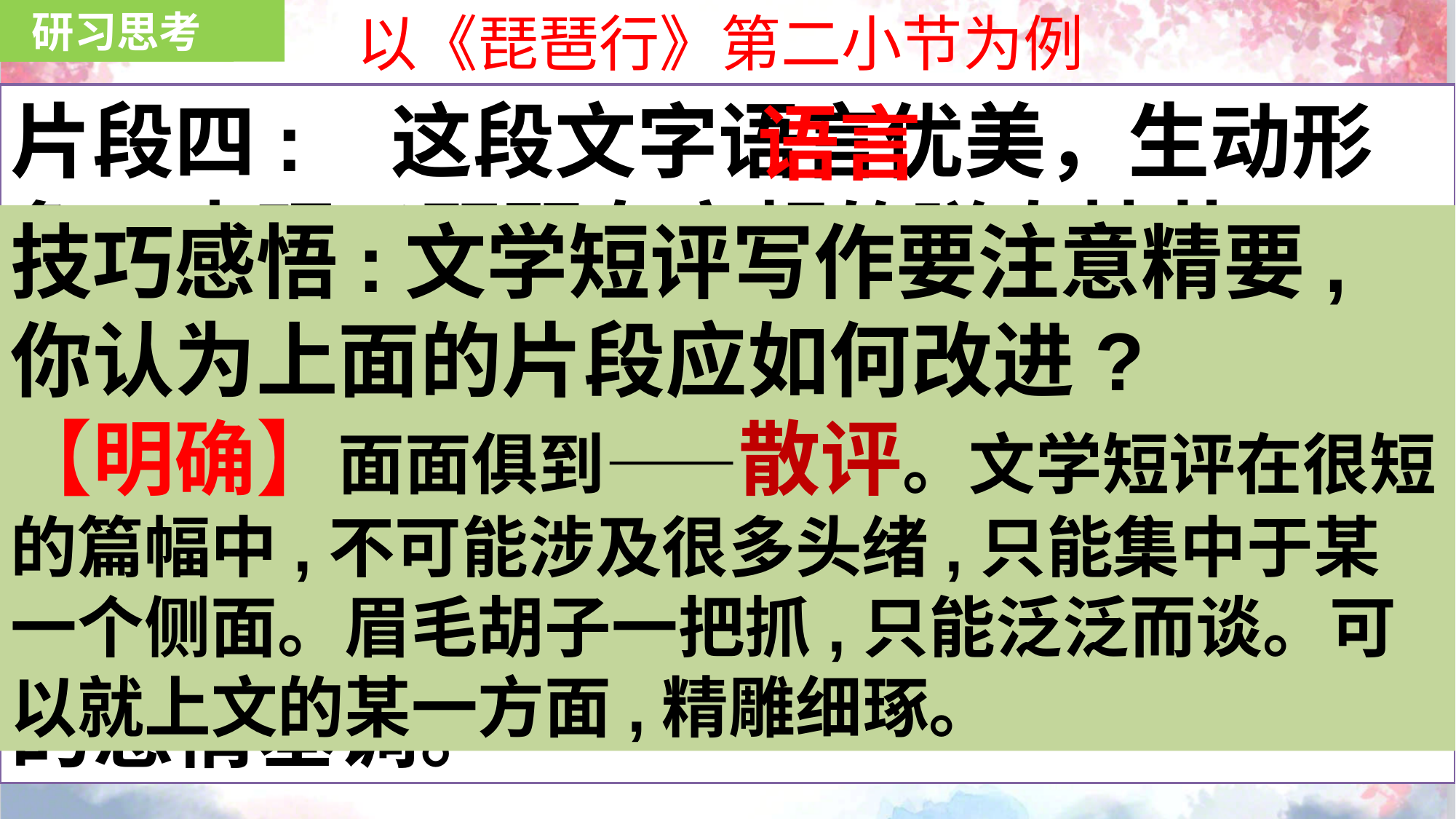

范例研习
研习思考
 以《琵琶行》第二小节为例
片段四:   这段文字语言优美，生动形象，表现了琵琶女高超的弹奏技艺……这段文字还运用了融情于景的表现手法，结尾用“江”“月”意象，渲染了当时感伤的氛围，且结构上呼应了开篇“浔阳江头夜送客，枫叶荻花秋瑟瑟”奠定的感情基调。
语言
技巧感悟:文学短评写作要注意精要,你认为上面的片段应如何改进?
【明确】面面俱到——散评。文学短评在很短的篇幅中,不可能涉及很多头绪,只能集中于某一个侧面。眉毛胡子一把抓,只能泛泛而谈。可以就上文的某一方面,精雕细琢。
表现手法
结构